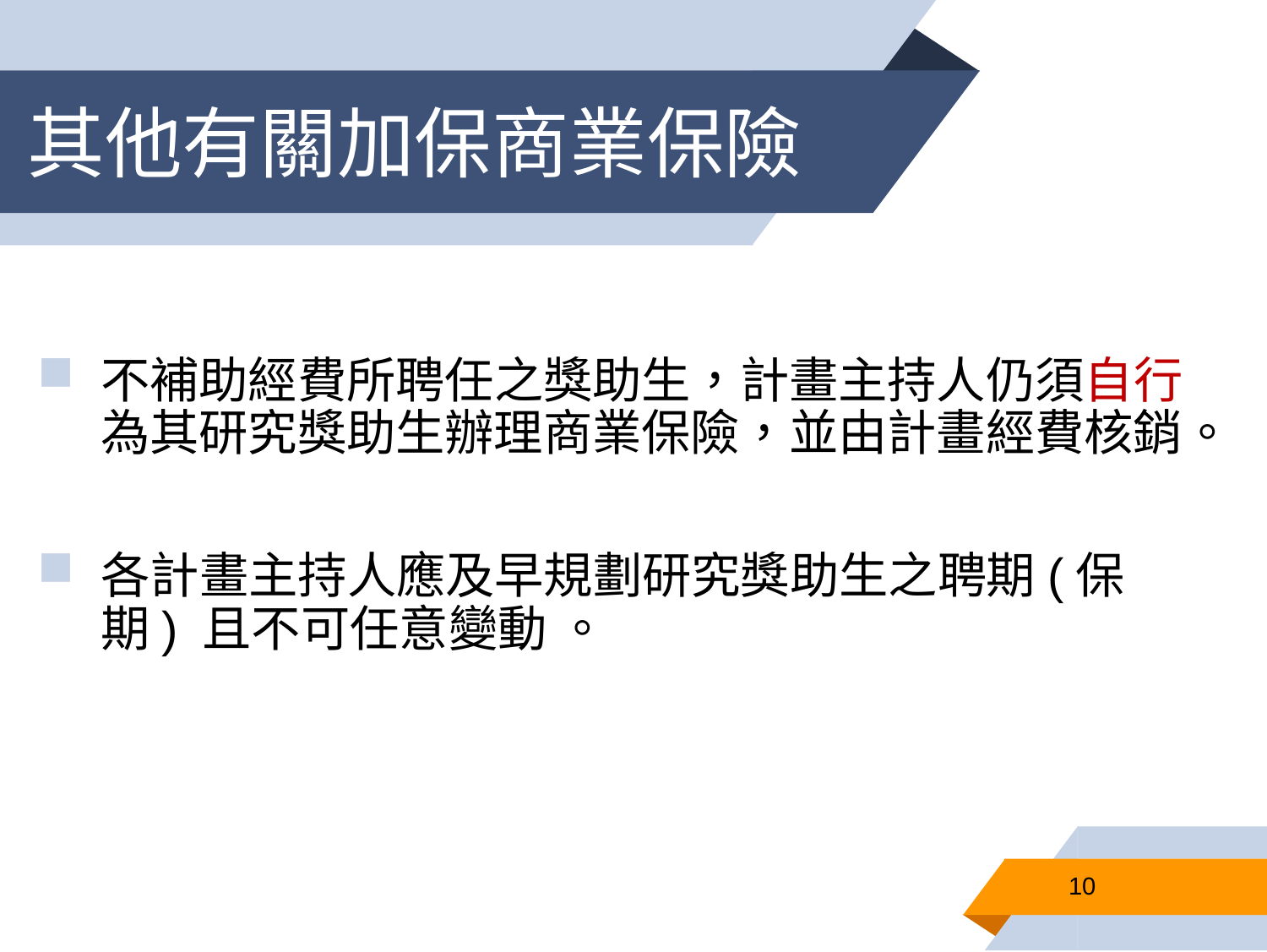

# 其他有關加保商業保險

不補助經費所聘任之獎助生，計畫主持人仍須自行 為其研究獎助生辦理商業保險，並由計畫經費核銷。

各計畫主持人應及早規劃研究獎助生之聘期(保期) 且不可任意變動 。

10